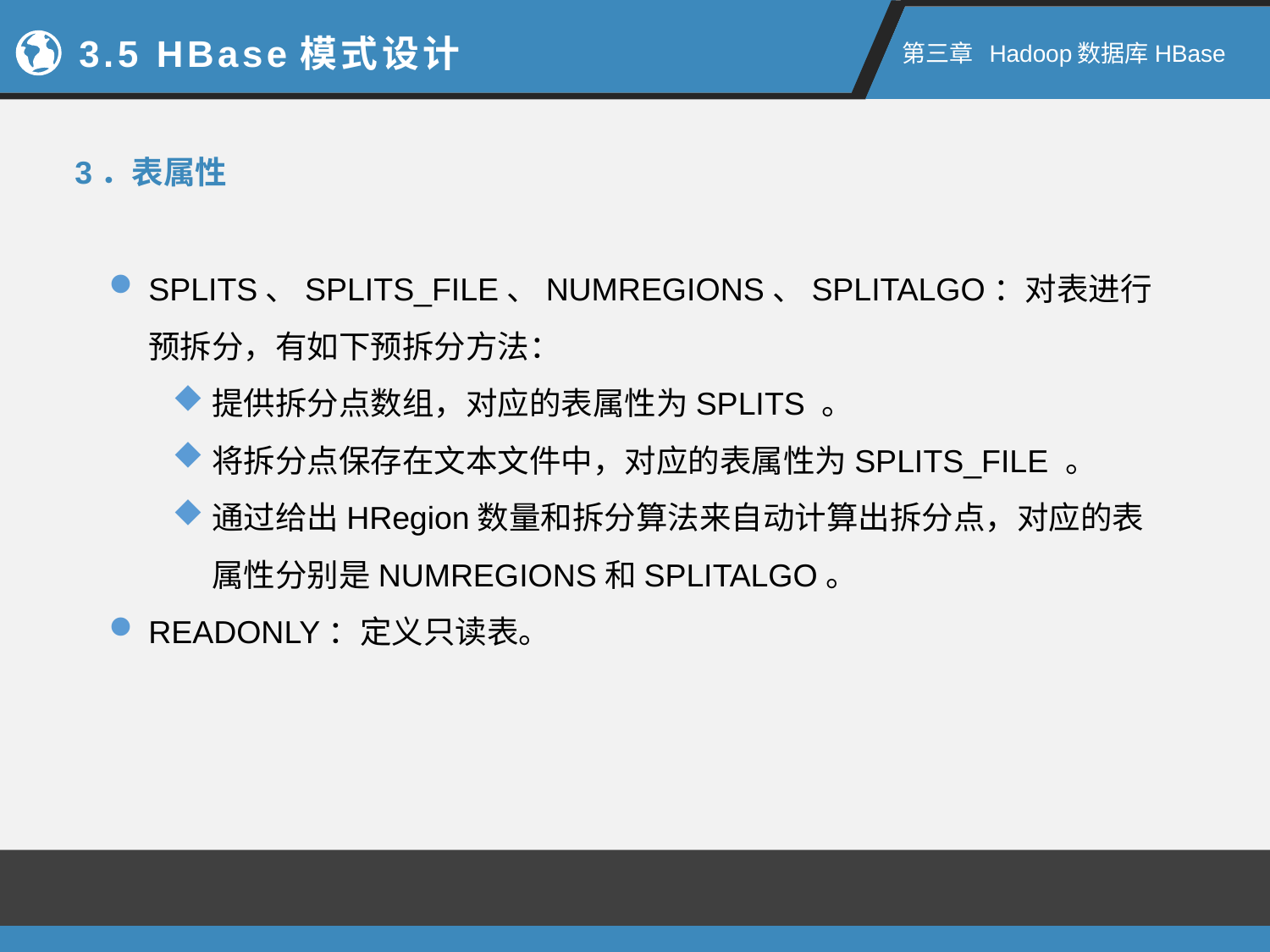

3.5 HBase模式设计

第三章  Hadoop数据库HBase
3．表属性
SPLITS、SPLITS_FILE、NUMREGIONS、SPLITALGO：对表进行预拆分，有如下预拆分方法：
提供拆分点数组，对应的表属性为SPLITS 。
将拆分点保存在文本文件中，对应的表属性为SPLITS_FILE 。
通过给出HRegion数量和拆分算法来自动计算出拆分点，对应的表属性分别是NUMREGIONS和SPLITALGO。
READONLY：定义只读表。